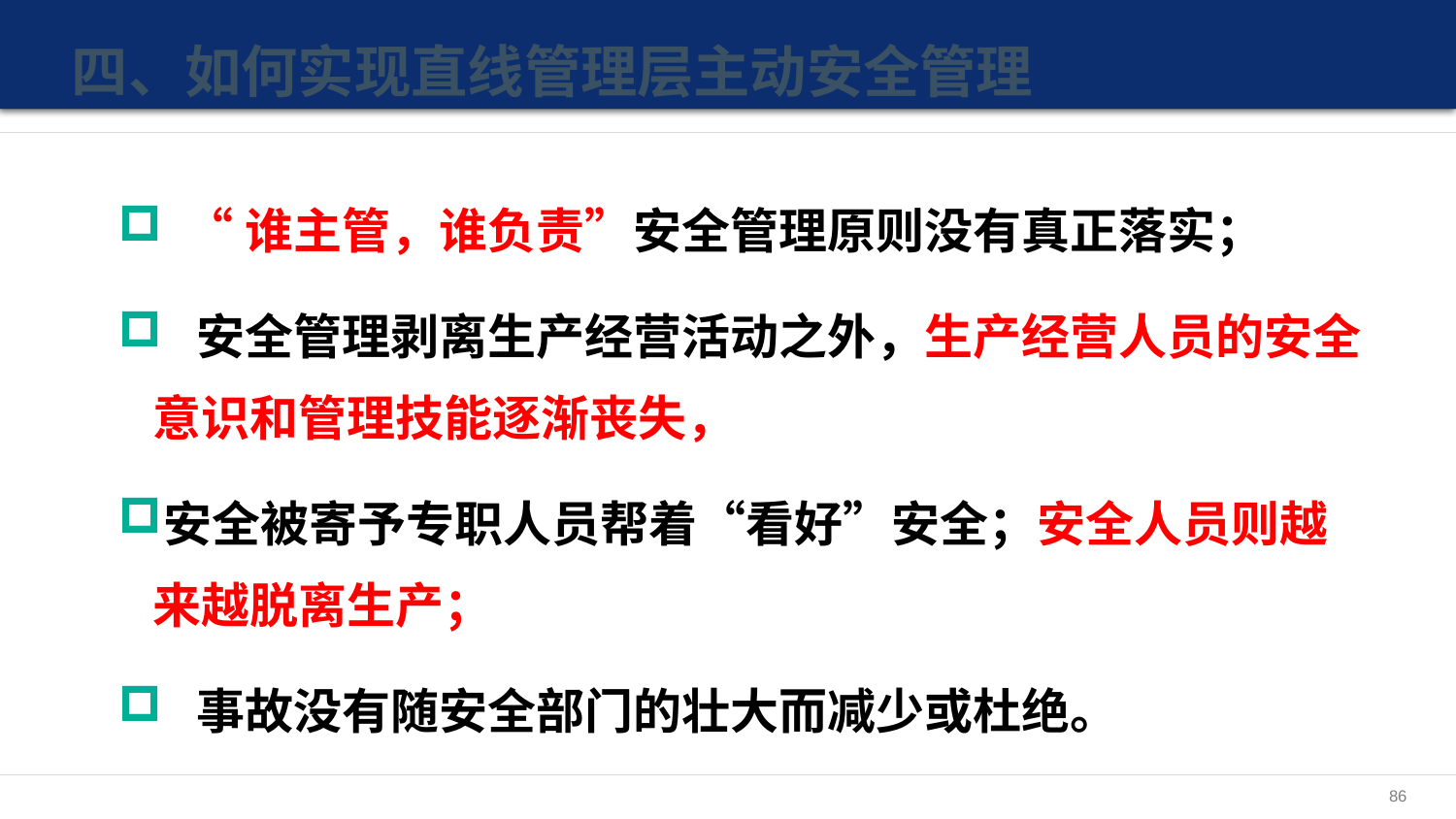

四、如何实现直线管理层主动安全管理
  “谁主管，谁负责”安全管理原则没有真正落实；
  安全管理剥离生产经营活动之外，生产经营人员的安全意识和管理技能逐渐丧失，
安全被寄予专职人员帮着“看好”安全；安全人员则越来越脱离生产；
  事故没有随安全部门的壮大而减少或杜绝。
86